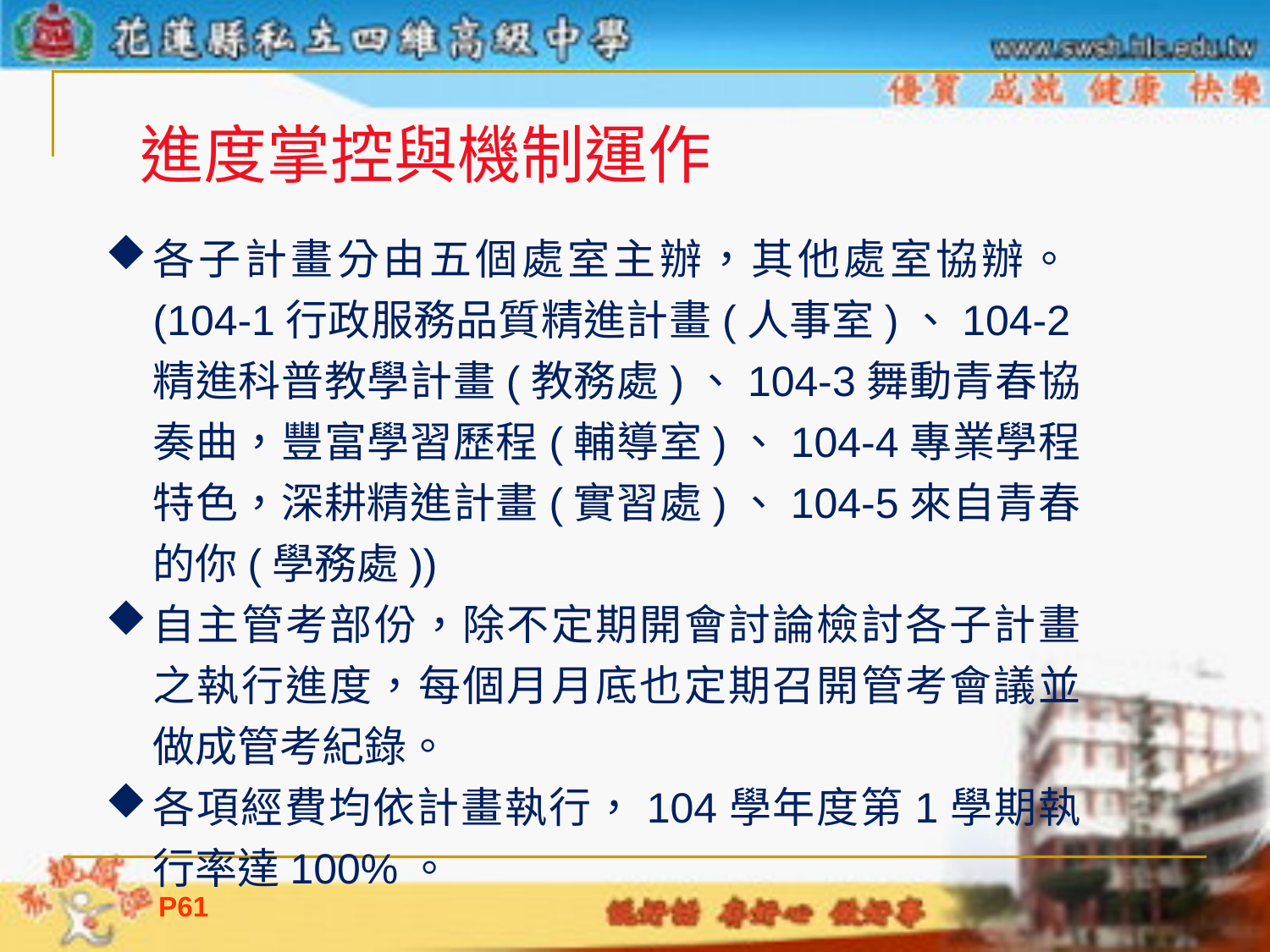

進度掌控與機制運作
各子計畫分由五個處室主辦，其他處室協辦。(104-1行政服務品質精進計畫(人事室)、104-2精進科普教學計畫(教務處)、104-3舞動青春協奏曲，豐富學習歷程(輔導室)、104-4專業學程特色，深耕精進計畫(實習處)、104-5來自青春的你(學務處))
自主管考部份，除不定期開會討論檢討各子計畫之執行進度，每個月月底也定期召開管考會議並做成管考紀錄。
各項經費均依計畫執行，104學年度第1學期執行率達100%。
P61